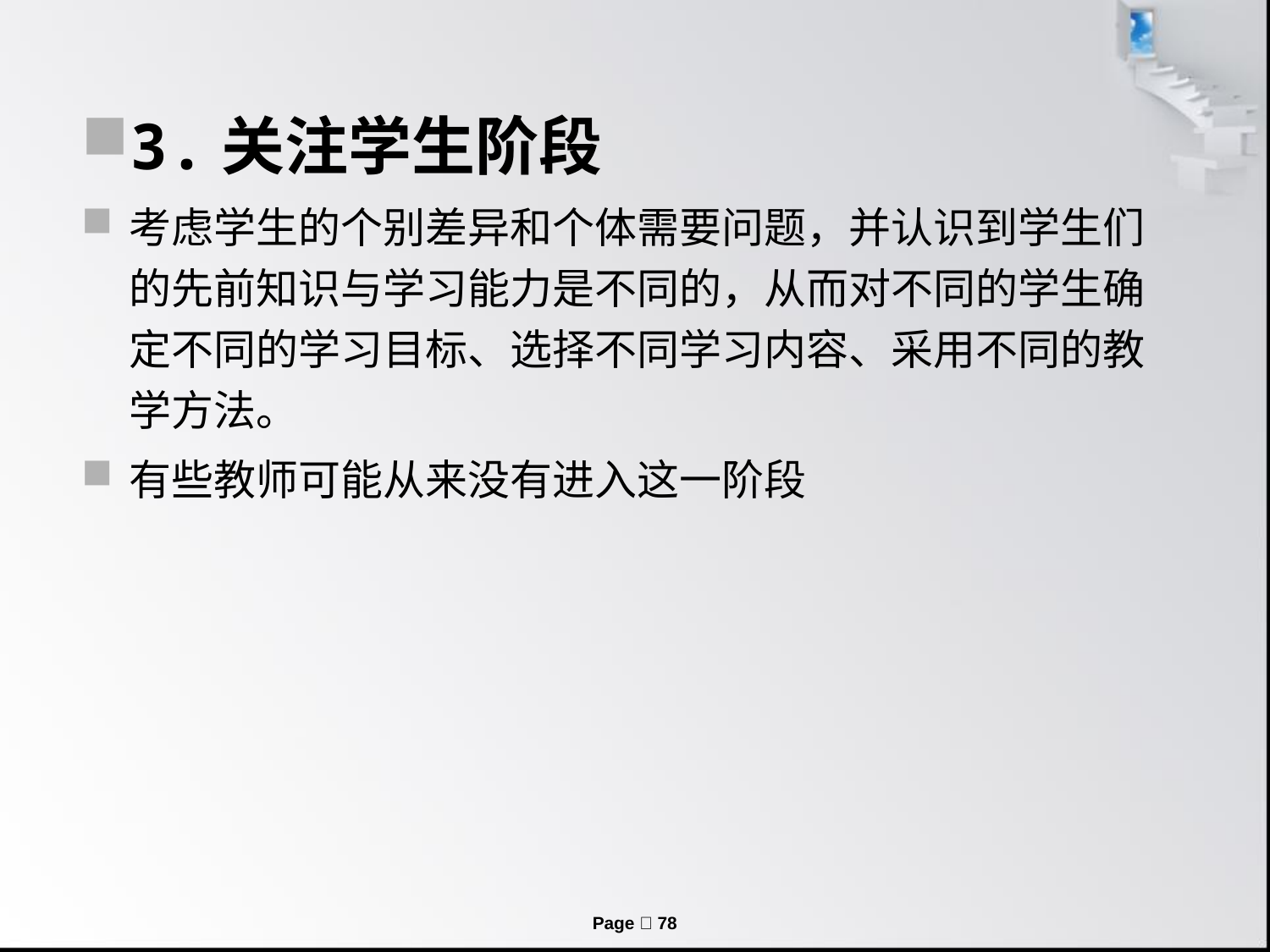

3.关注学生阶段
考虑学生的个别差异和个体需要问题，并认识到学生们的先前知识与学习能力是不同的，从而对不同的学生确定不同的学习目标、选择不同学习内容、采用不同的教学方法。
有些教师可能从来没有进入这一阶段